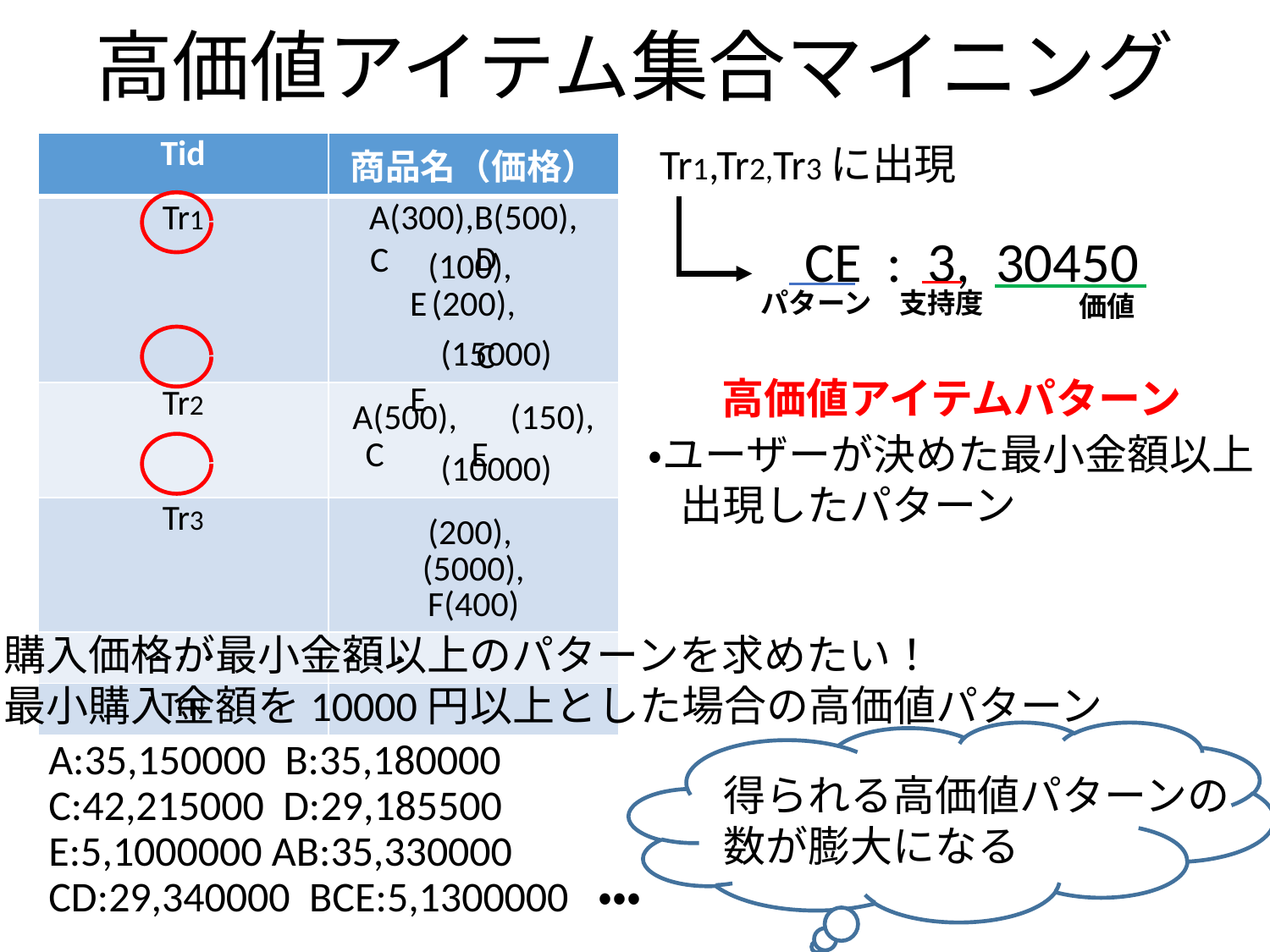

# 高価値アイテム集合マイニング
Tr1,Tr2,Tr3に出現
| Tid | 商品名（価格） |
| --- | --- |
| Tr1 | A(300),B(500), 　(100),　(200), 　(15000) |
| Tr2 | A(500),　(150), 　(10000) |
| Tr3 | (200),　(5000), F(400) |
| ・・・ | ・・・ |
| TrN |  |

CE  :  3,  30450
D
C
E
パターン
支持度
価値

C
高価値アイテムパターン
E
・ユーザーが決めた最小金額以上
　出現したパターン
E
C

・・・
購入価格が最小金額以上のパターンを求めたい！
最小購入金額を10000円以上とした場合の高価値パターン
た
A:35,150000  B:35,180000  C:42,215000  D:29,185500  E:5,1000000 AB:35,330000   CD:29,340000  BCE:5,1300000  ・・・
得られる高価値パターンの
数が膨大になる